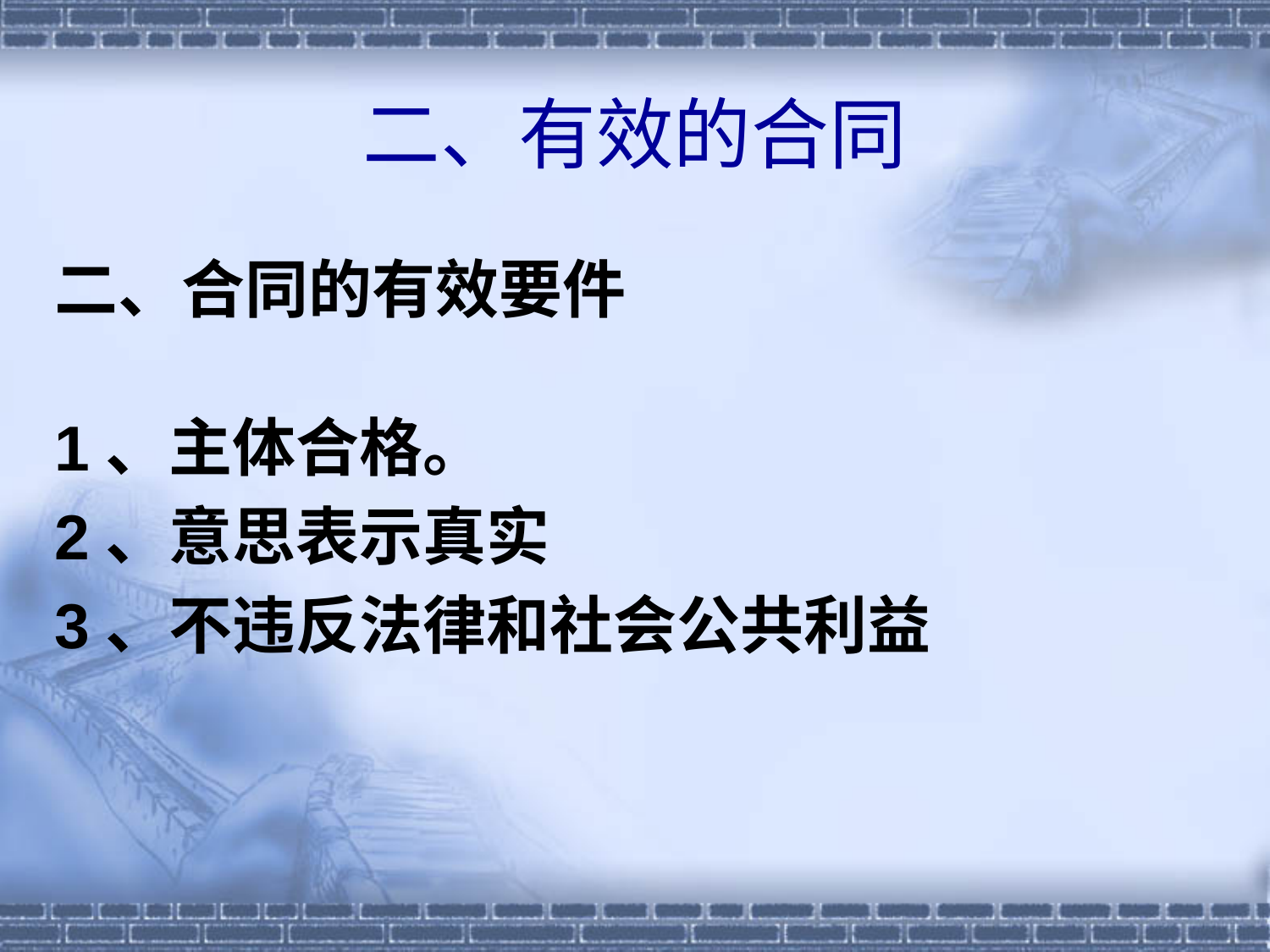

# 二、有效的合同
二、合同的有效要件

1、主体合格。
2、意思表示真实
3、不违反法律和社会公共利益